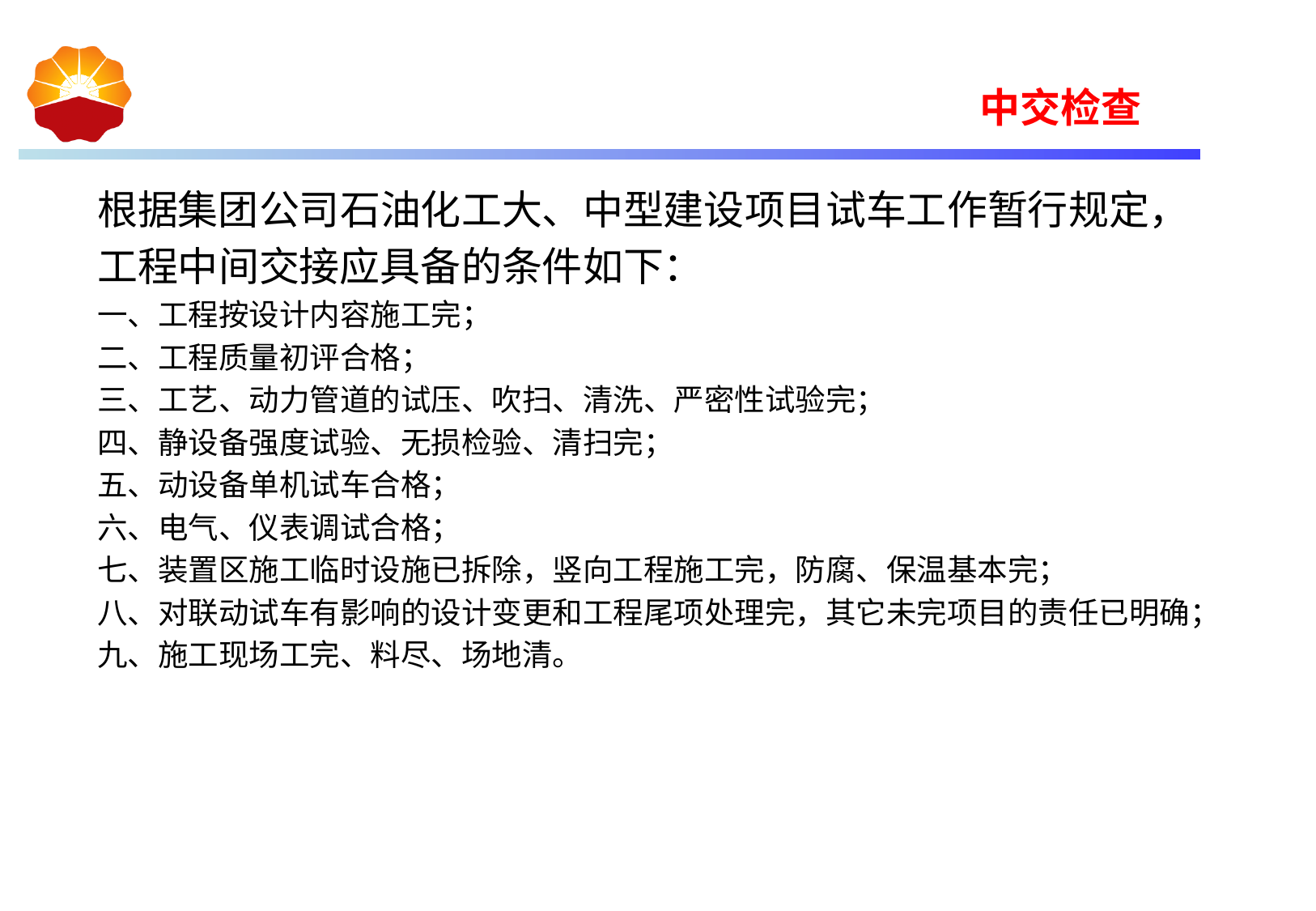

中交检查
根据集团公司石油化工大、中型建设项目试车工作暂行规定，
工程中间交接应具备的条件如下：
一、工程按设计内容施工完；
二、工程质量初评合格；
三、工艺、动力管道的试压、吹扫、清洗、严密性试验完；
四、静设备强度试验、无损检验、清扫完；
五、动设备单机试车合格；
六、电气、仪表调试合格；
七、装置区施工临时设施已拆除，竖向工程施工完，防腐、保温基本完；
八、对联动试车有影响的设计变更和工程尾项处理完，其它未完项目的责任已明确；
九、施工现场工完、料尽、场地清。